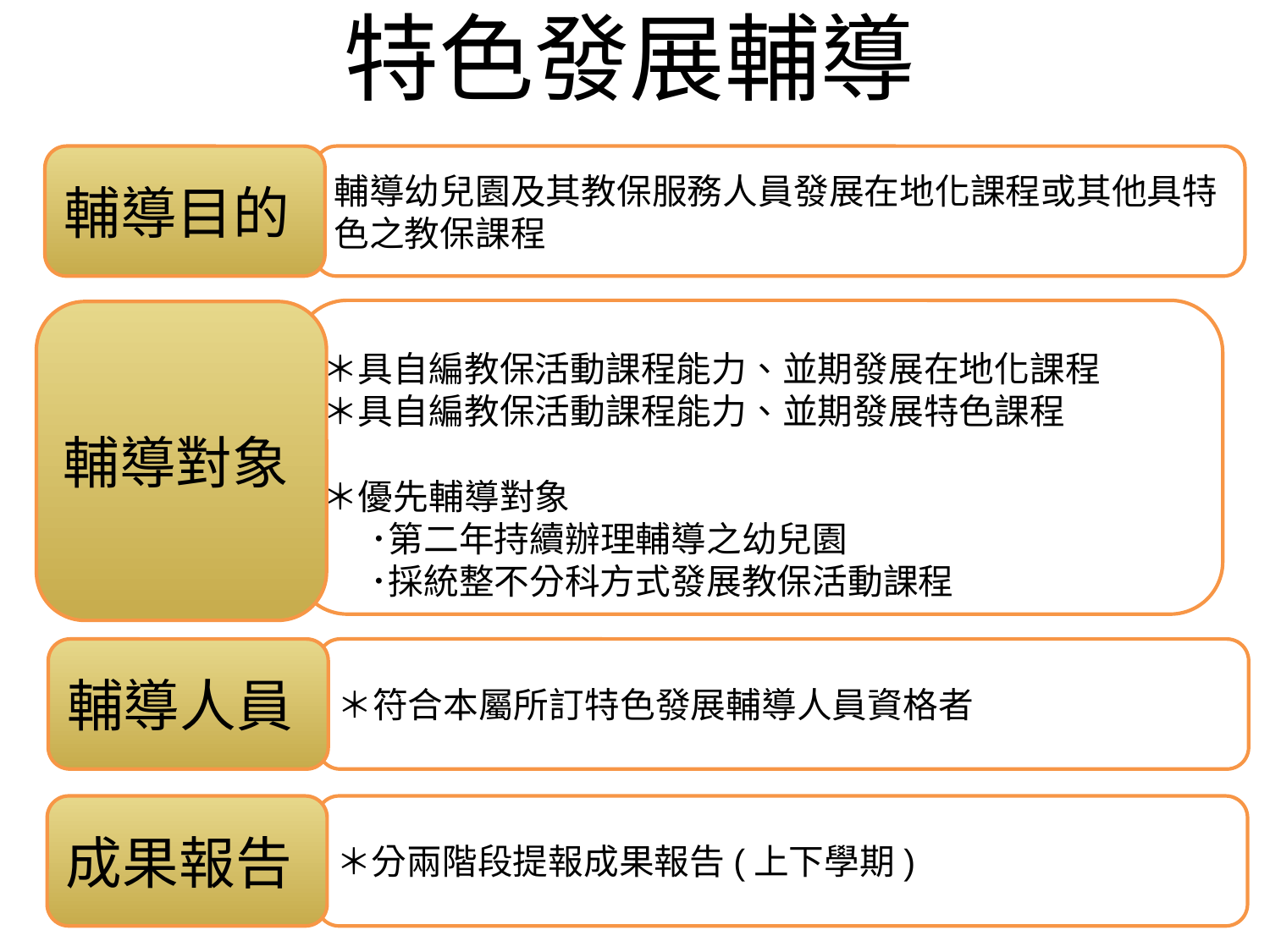

# 特色發展輔導
輔導目的
輔導幼兒園及其教保服務人員發展在地化課程或其他具特色之教保課程

＊具自編教保活動課程能力、並期發展在地化課程
＊具自編教保活動課程能力、並期發展特色課程

＊優先輔導對象
     ･第二年持續辦理輔導之幼兒園
     ･採統整不分科方式發展教保活動課程

輔導對象
輔導人員
＊符合本屬所訂特色發展輔導人員資格者
成果報告
＊分兩階段提報成果報告(上下學期)